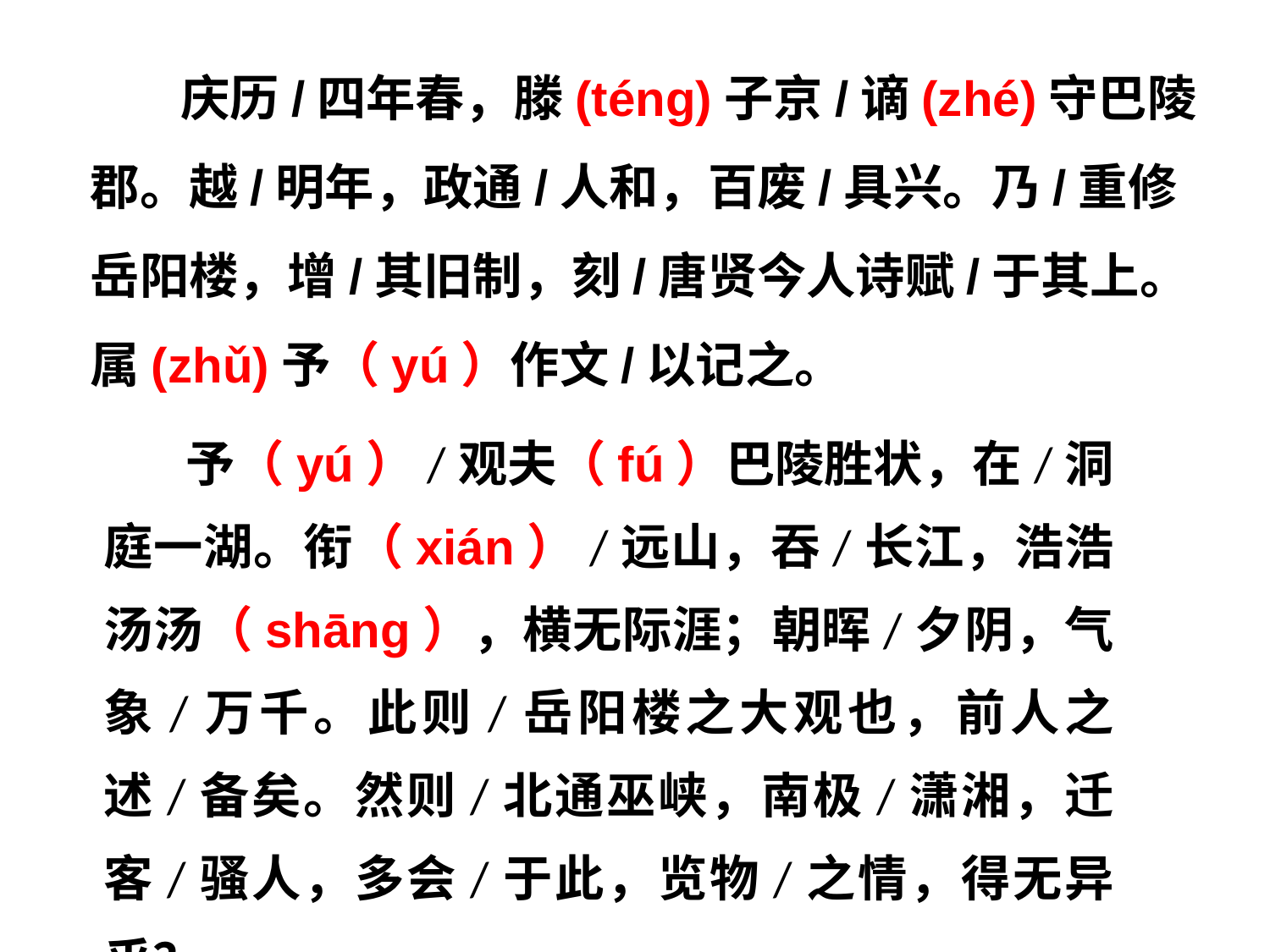

庆历/四年春，滕(téng)子京/谪(zhé)守巴陵郡。越/明年，政通/人和，百废/具兴。乃/重修岳阳楼，增/其旧制，刻/唐贤今人诗赋/于其上。属(zhǔ)予（yú）作文/以记之。
         予（yú）/观夫（fú）巴陵胜状，在/洞庭一湖。衔（xián）/远山，吞/长江，浩浩汤汤（shāng），横无际涯；朝晖/夕阴，气象/万千。此则/岳阳楼之大观也，前人之述/备矣。然则/北通巫峡，南极/潇湘，迁客/骚人，多会/于此，览物/之情，得无异乎？